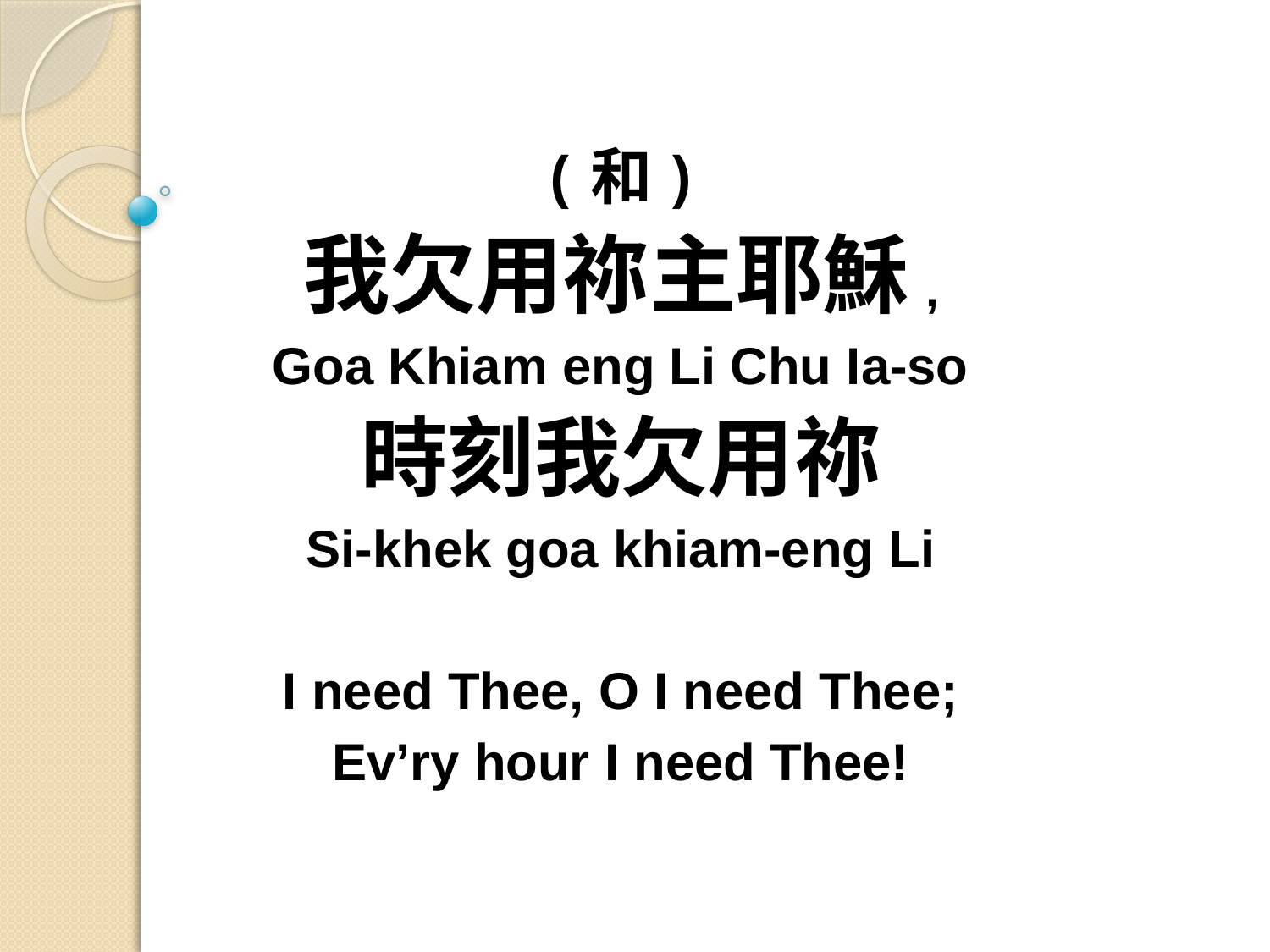

(和)
我欠用祢主耶穌,
Goa Khiam eng Li Chu Ia-so
時刻我欠用祢
Si-khek goa khiam-eng Li

I need Thee, O I need Thee;
Ev’ry hour I need Thee!